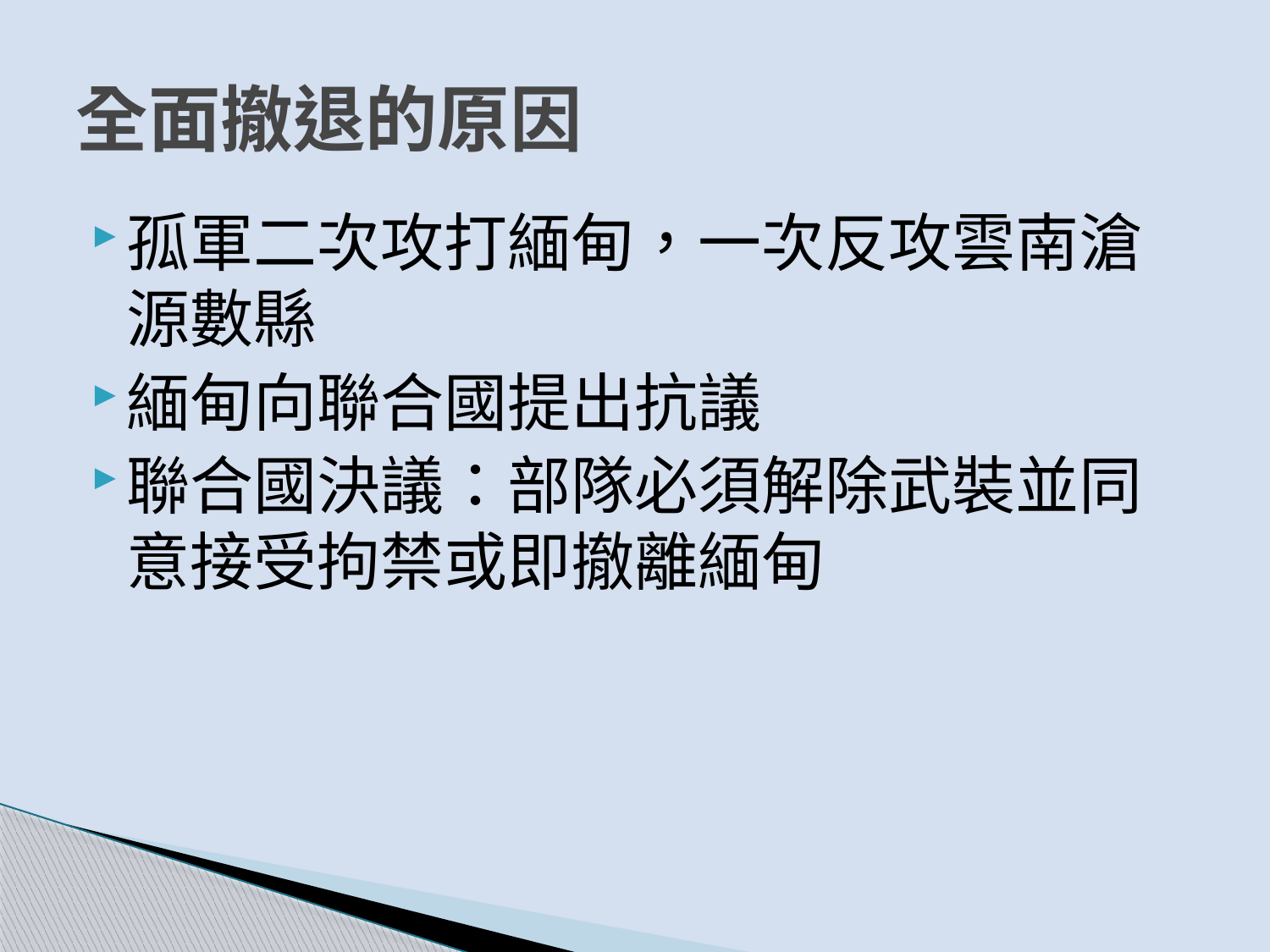

# 全面撤退的原因
孤軍二次攻打緬甸，一次反攻雲南滄源數縣
緬甸向聯合國提出抗議
聯合國決議：部隊必須解除武裝並同意接受拘禁或即撤離緬甸